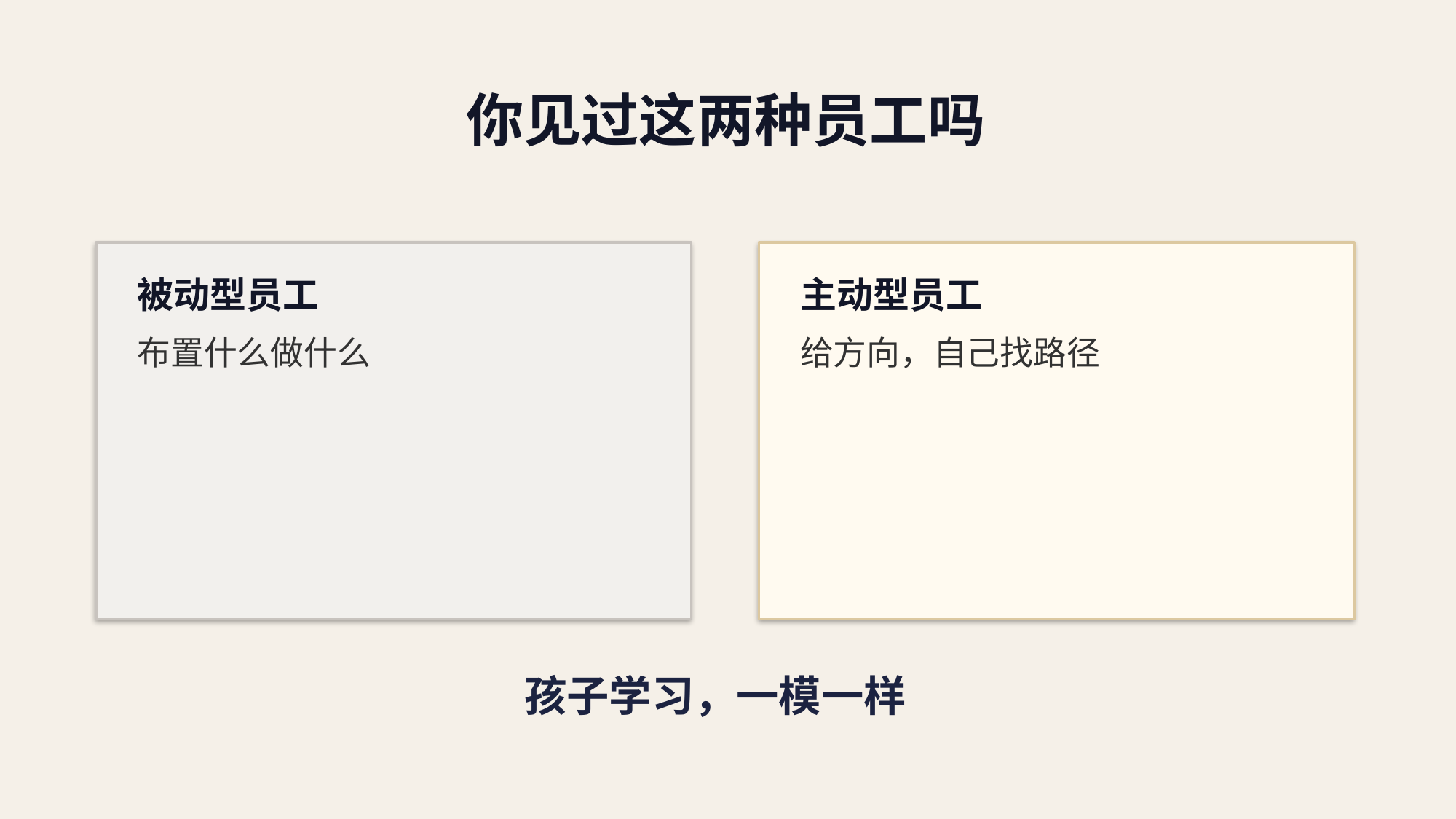

你见过这两种员工吗

被动型员工
主动型员工
布置什么做什么
给方向，自己找路径
孩子学习，一模一样